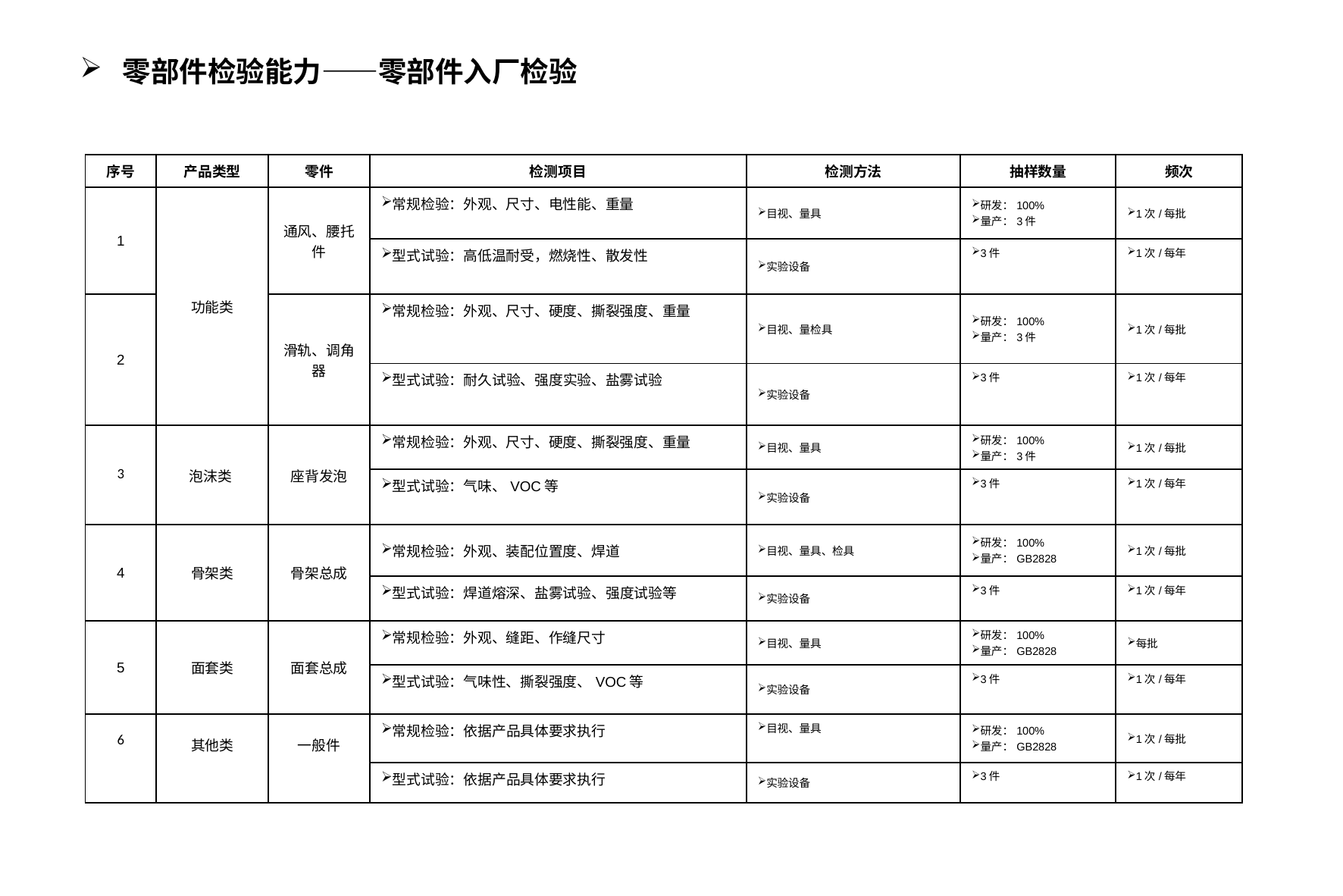

零部件检验能力——零部件入厂检验
| 序号 | 产品类型 | 零件 | 检测项目 | 检测方法 | 抽样数量 | 频次 |
| --- | --- | --- | --- | --- | --- | --- |
| 1 | 功能类 | 通风、腰托件 | 常规检验：外观、尺寸、电性能、重量 | 目视、量具 | 研发：100% 量产：3件 | 1次/每批 |
|  |  |  | 型式试验：高低温耐受，燃烧性、散发性 | 实验设备 | 3件 | 1次/每年 |
| 2 |  | 滑轨、调角器 | 常规检验：外观、尺寸、硬度、撕裂强度、重量 | 目视、量检具 | 研发：100% 量产：3件 | 1次/每批 |
|  |  |  | 型式试验：耐久试验、强度实验、盐雾试验 | 实验设备 | 3件 | 1次/每年 |
| 3 | 泡沫类 | 座背发泡 | 常规检验：外观、尺寸、硬度、撕裂强度、重量 | 目视、量具 | 研发：100% 量产：3件 | 1次/每批 |
|  |  |  | 型式试验：气味、VOC等 | 实验设备 | 3件 | 1次/每年 |
| 4 | 骨架类 | 骨架总成 | 常规检验：外观、装配位置度、焊道 | 目视、量具、检具 | 研发：100% 量产：GB2828 | 1次/每批 |
|  |  |  | 型式试验：焊道熔深、盐雾试验、强度试验等 | 实验设备 | 3件 | 1次/每年 |
| 5 | 面套类 | 面套总成 | 常规检验：外观、缝距、作缝尺寸 | 目视、量具 | 研发：100% 量产：GB2828 | 每批 |
|  |  |  | 型式试验：气味性、撕裂强度、VOC等 | 实验设备 | 3件 | 1次/每年 |
| 6 | 其他类 | 一般件 | 常规检验：依据产品具体要求执行 | 目视、量具 | 研发：100% 量产：GB2828 | 1次/每批 |
|  |  |  | 型式试验：依据产品具体要求执行 | 实验设备 | 3件 | 1次/每年 |
14